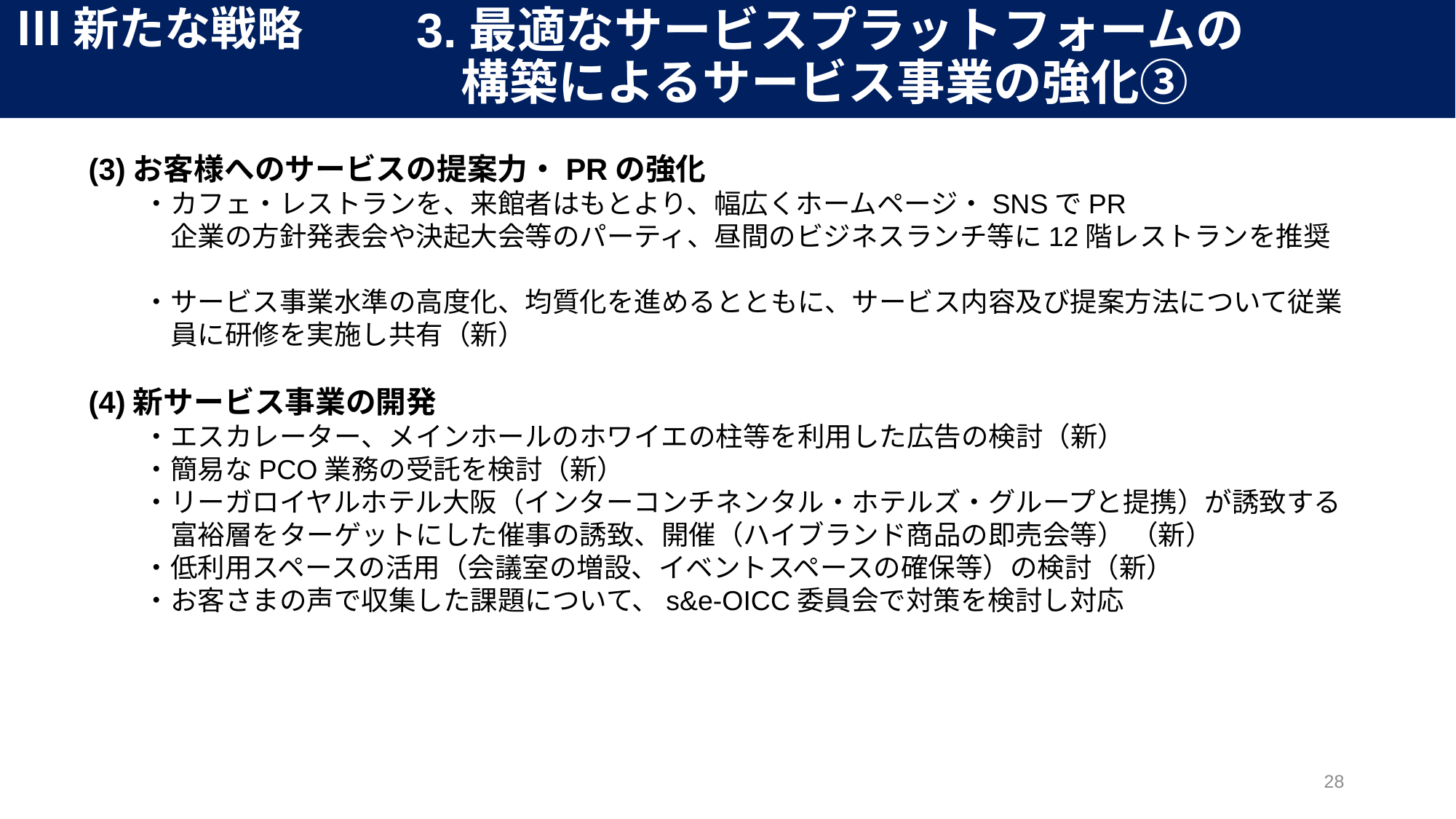

3.最適なサービスプラットフォームの
　　　　構築によるサービス事業の強化➂
Ⅲ新たな戦略
(3)お客様へのサービスの提案力・PRの強化
　　・カフェ・レストランを、来館者はもとより、幅広くホームページ・SNSでPR
　　　企業の方針発表会や決起大会等のパーティ、昼間のビジネスランチ等に12階レストランを推奨
　　・サービス事業水準の高度化、均質化を進めるとともに、サービス内容及び提案方法について従業
　　　員に研修を実施し共有（新）

(4)新サービス事業の開発
　　・エスカレーター、メインホールのホワイエの柱等を利用した広告の検討（新）
　　・簡易なPCO業務の受託を検討（新）
　　・リーガロイヤルホテル大阪（インターコンチネンタル・ホテルズ・グループと提携）が誘致する
　　　富裕層をターゲットにした催事の誘致、開催（ハイブランド商品の即売会等） （新）
　　・低利用スペースの活用（会議室の増設、イベントスペースの確保等）の検討（新）
　　・お客さまの声で収集した課題について、s&e-OICC委員会で対策を検討し対応

28